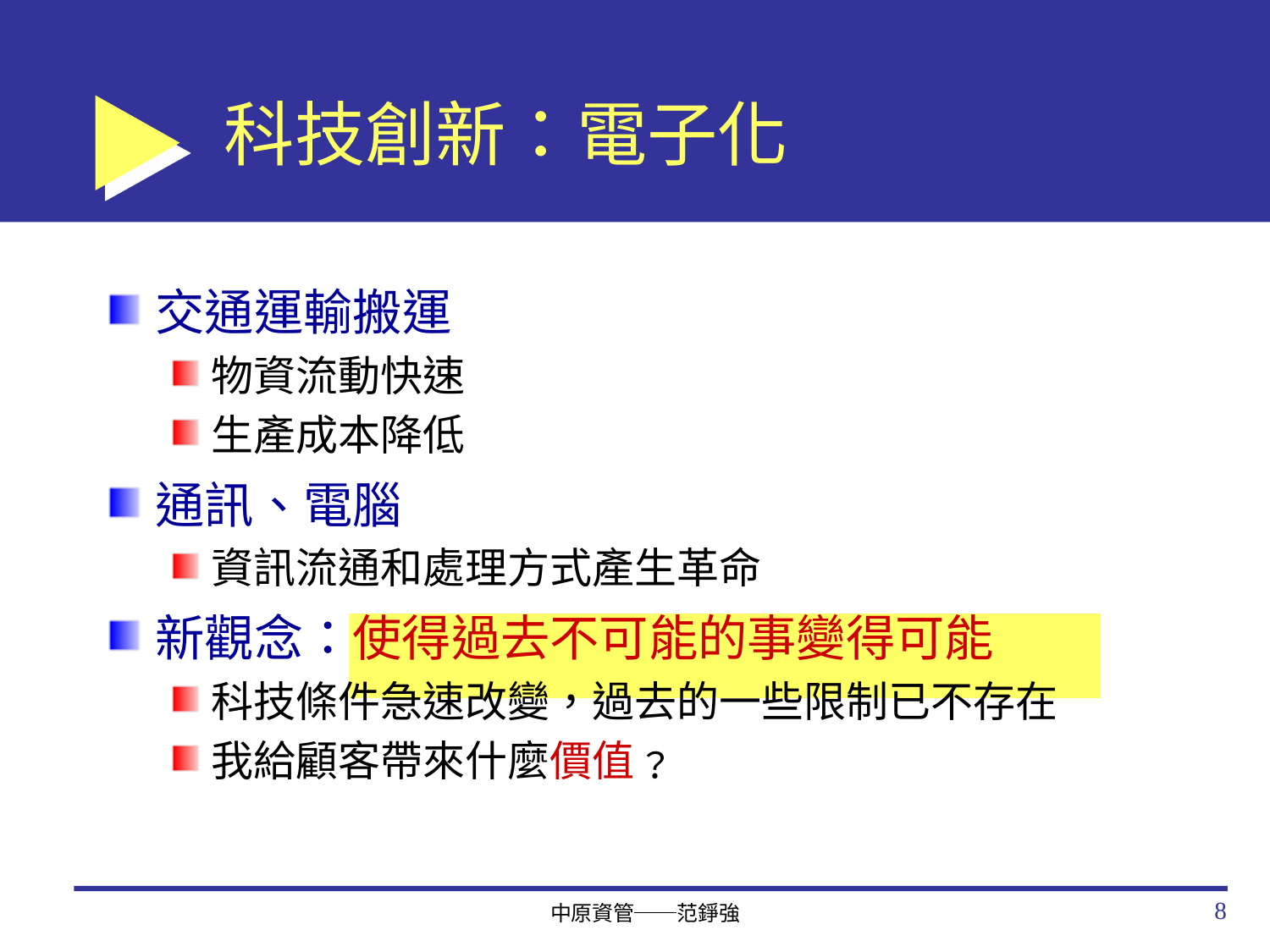

# 科技創新：電子化
交通運輸搬運
物資流動快速
生產成本降低
通訊、電腦
資訊流通和處理方式產生革命
新觀念：使得過去不可能的事變得可能
科技條件急速改變，過去的一些限制已不存在
我給顧客帶來什麼價值﹖

8